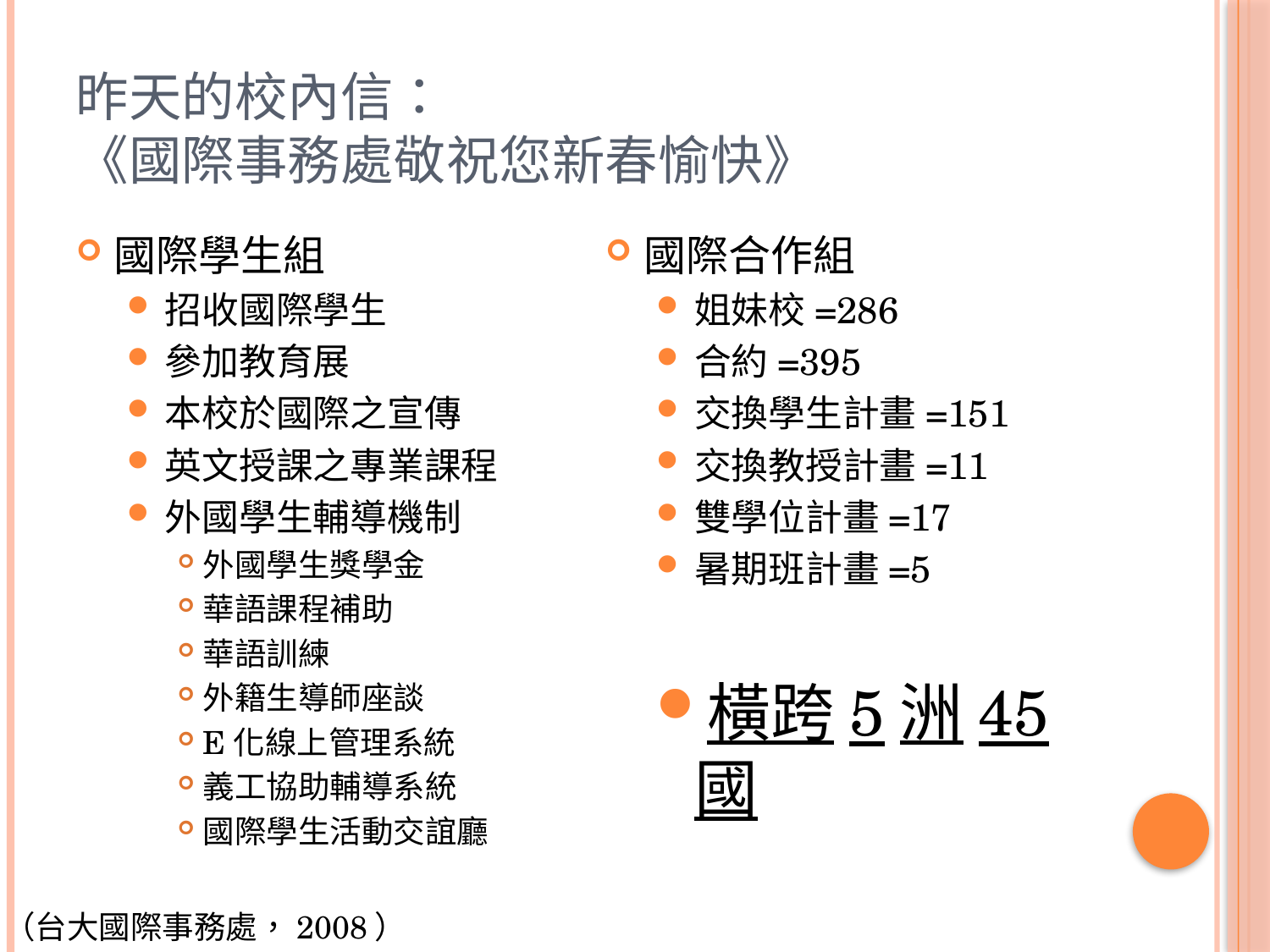

# 昨天的校內信： 《國際事務處敬祝您新春愉快》
國際學生組
招收國際學生
參加教育展
本校於國際之宣傳
英文授課之專業課程
外國學生輔導機制
外國學生獎學金
華語課程補助
華語訓練
外籍生導師座談
E化線上管理系統
義工協助輔導系統
國際學生活動交誼廳
國際合作組
姐妹校=286
合約=395
交換學生計畫=151
交換教授計畫=11
雙學位計畫=17
暑期班計畫=5

橫跨5洲45國

（台大國際事務處，2008）